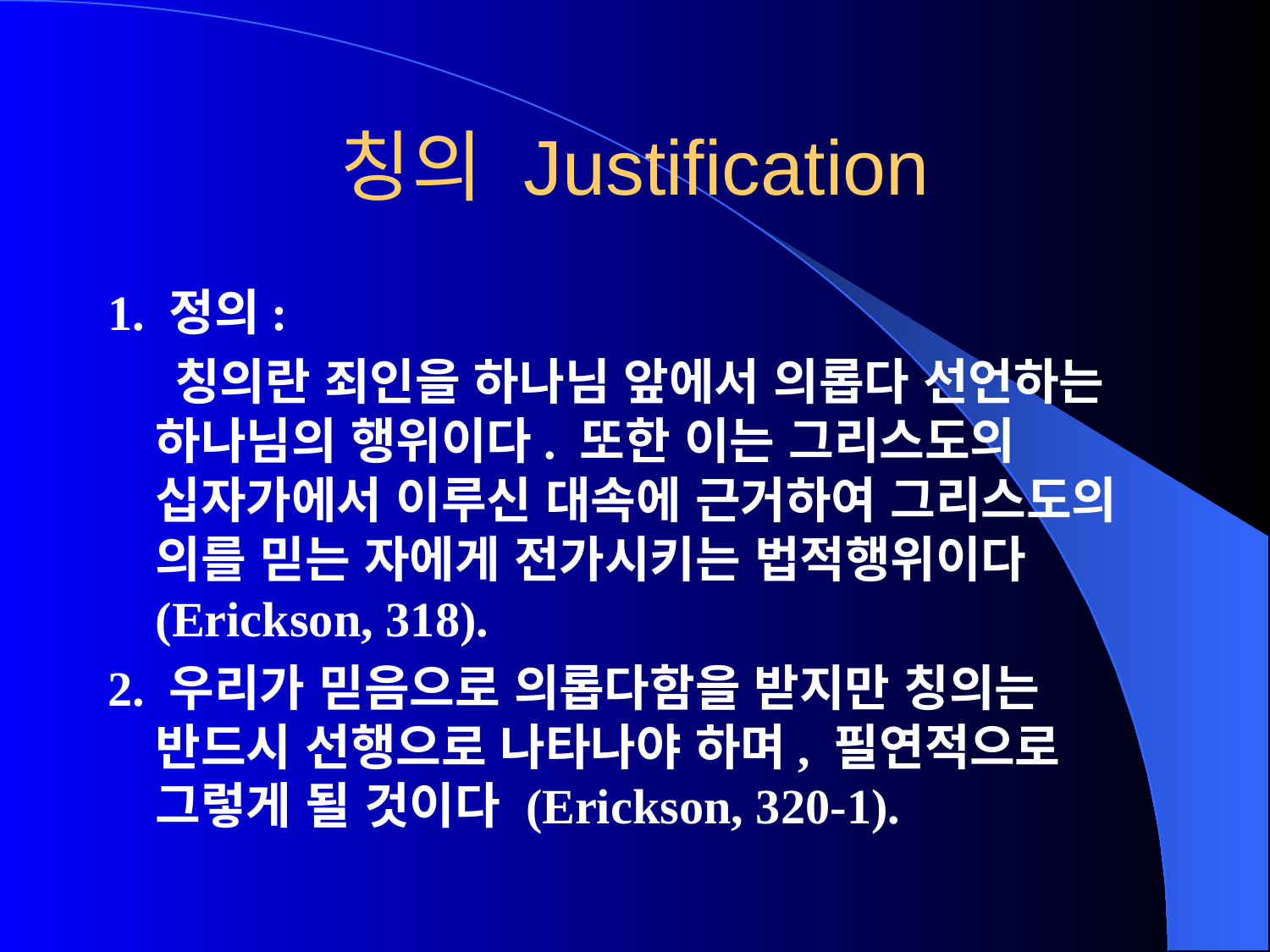

# 칭의 Justification
1. 정의:
    칭의란 죄인을 하나님 앞에서 의롭다 선언하는 하나님의 행위이다. 또한 이는 그리스도의 십자가에서 이루신 대속에 근거하여 그리스도의 의를 믿는 자에게 전가시키는 법적행위이다 (Erickson, 318).
2. 우리가 믿음으로 의롭다함을 받지만 칭의는 반드시 선행으로 나타나야 하며, 필연적으로 그렇게 될 것이다 (Erickson, 320-1).